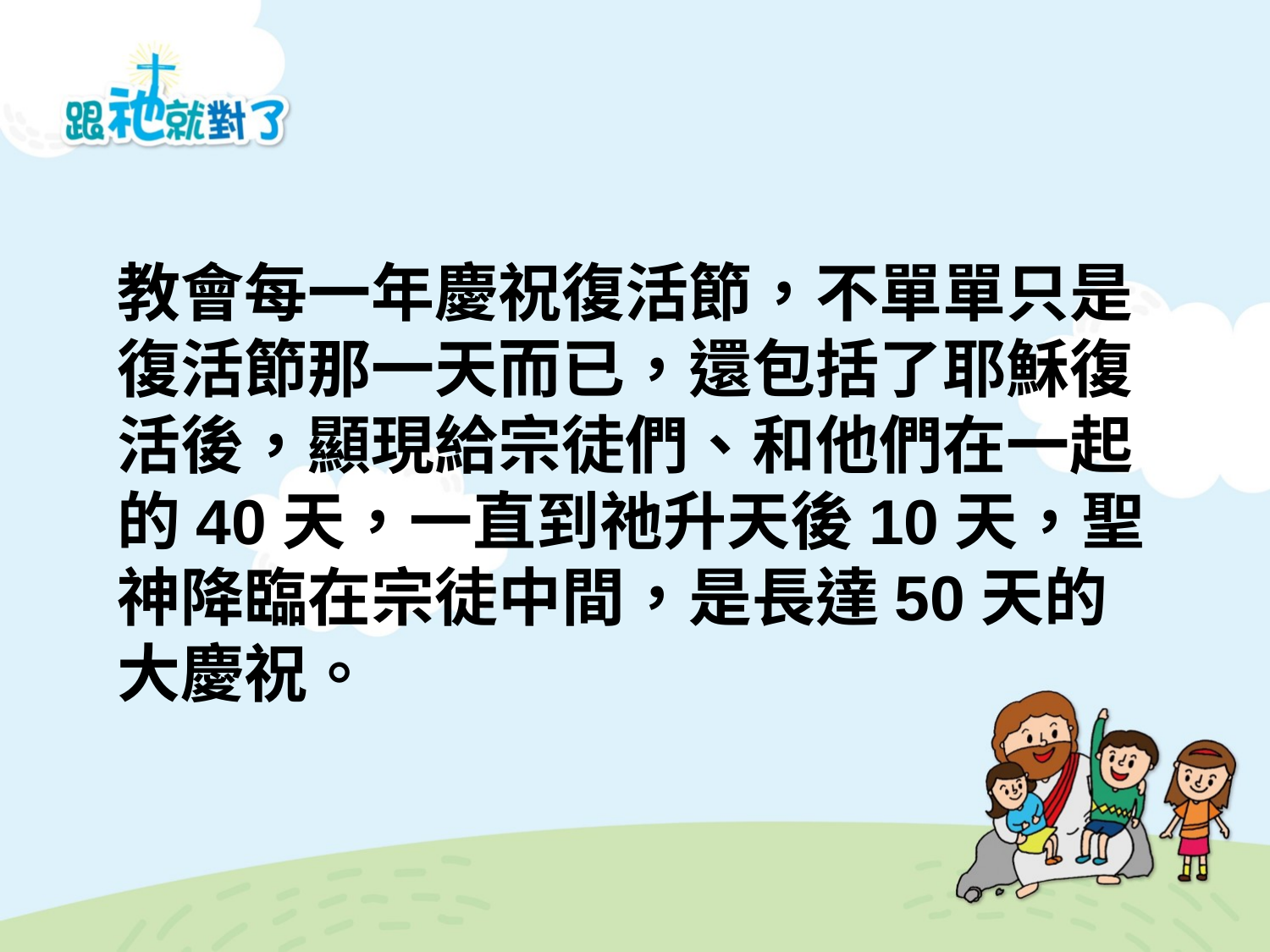

教會每一年慶祝復活節，不單單只是復活節那一天而已，還包括了耶穌復活後，顯現給宗徒們、和他們在一起的40天，一直到祂升天後10天，聖神降臨在宗徒中間，是長達50天的大慶祝。